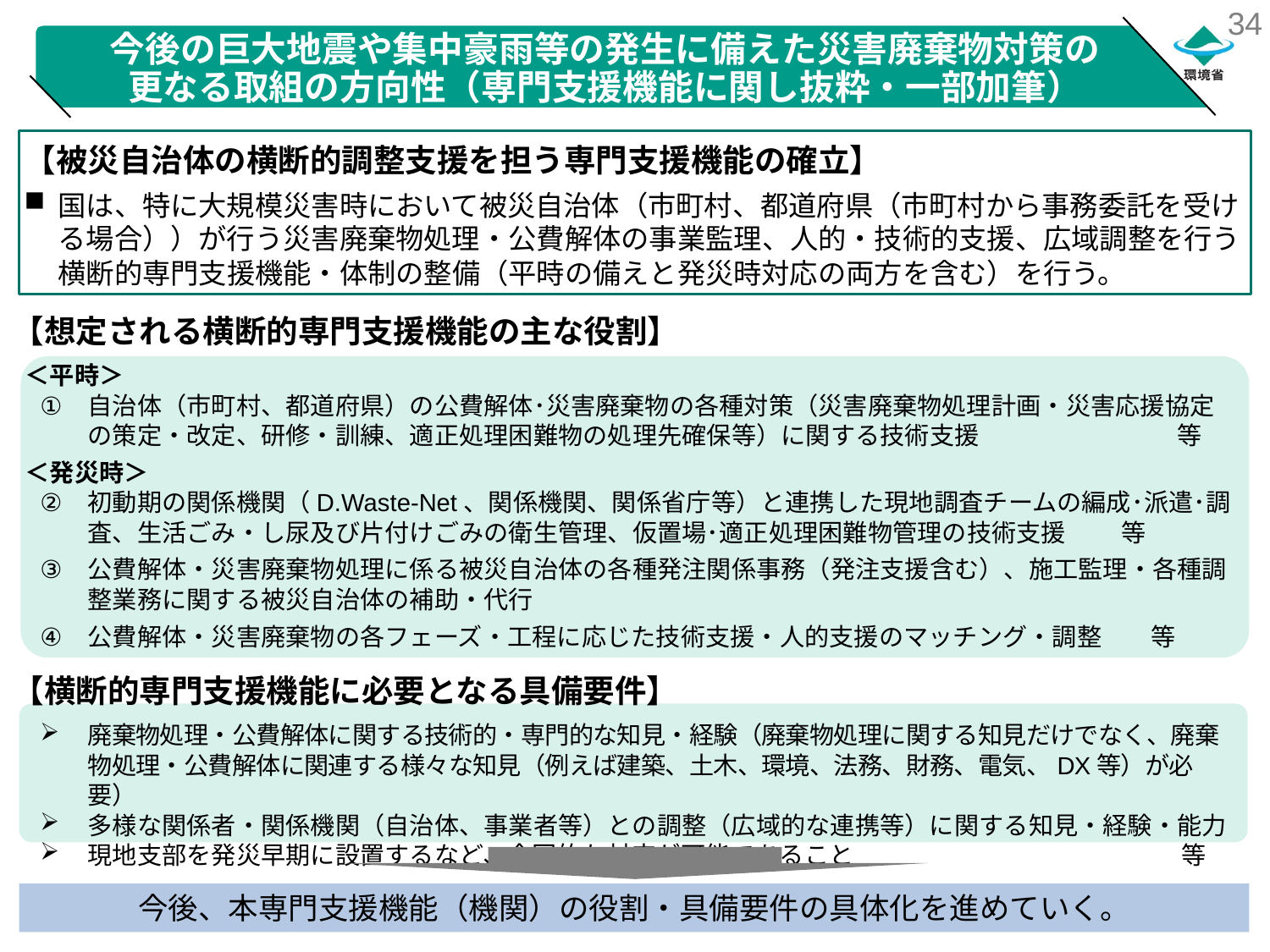

# 今後の巨大地震や集中豪雨等の発生に備えた災害廃棄物対策の 更なる取組の方向性（専門支援機能に関し抜粋・一部加筆）
具備要件を修正
【被災自治体の横断的調整支援を担う専門支援機能の確立】
国は、特に大規模災害時において被災自治体（市町村、都道府県（市町村から事務委託を受ける場合））が行う災害廃棄物処理・公費解体の事業監理、人的・技術的支援、広域調整を行う横断的専門支援機能・体制の整備（平時の備えと発災時対応の両方を含む）を行う。
【想定される横断的専門支援機能の主な役割】
＜平時＞
自治体（市町村、都道府県）の公費解体･災害廃棄物の各種対策（災害廃棄物処理計画・災害応援協定の策定・改定、研修・訓練、適正処理困難物の処理先確保等）に関する技術支援　　　　　　　　等
＜発災時＞
初動期の関係機関（D.Waste-Net、関係機関、関係省庁等）と連携した現地調査チームの編成･派遣･調査、生活ごみ・し尿及び片付けごみの衛生管理、仮置場･適正処理困難物管理の技術支援　　 等
公費解体・災害廃棄物処理に係る被災自治体の各種発注関係事務（発注支援含む）、施工監理・各種調整業務に関する被災自治体の補助・代行
公費解体・災害廃棄物の各フェーズ・工程に応じた技術支援・人的支援のマッチング・調整　　等
【横断的専門支援機能に必要となる具備要件】
廃棄物処理・公費解体に関する技術的・専門的な知見・経験（廃棄物処理に関する知見だけでなく、廃棄物処理・公費解体に関連する様々な知見（例えば建築、土木、環境、法務、財務、電気、DX等）が必要）
多様な関係者・関係機関（自治体、事業者等）との調整（広域的な連携等）に関する知見・経験・能力
現地支部を発災早期に設置するなど、全国的な対応が可能であること　　　　　　　　　　　　　 等

今後、本専門支援機能（機関）の役割・具備要件の具体化を進めていく。